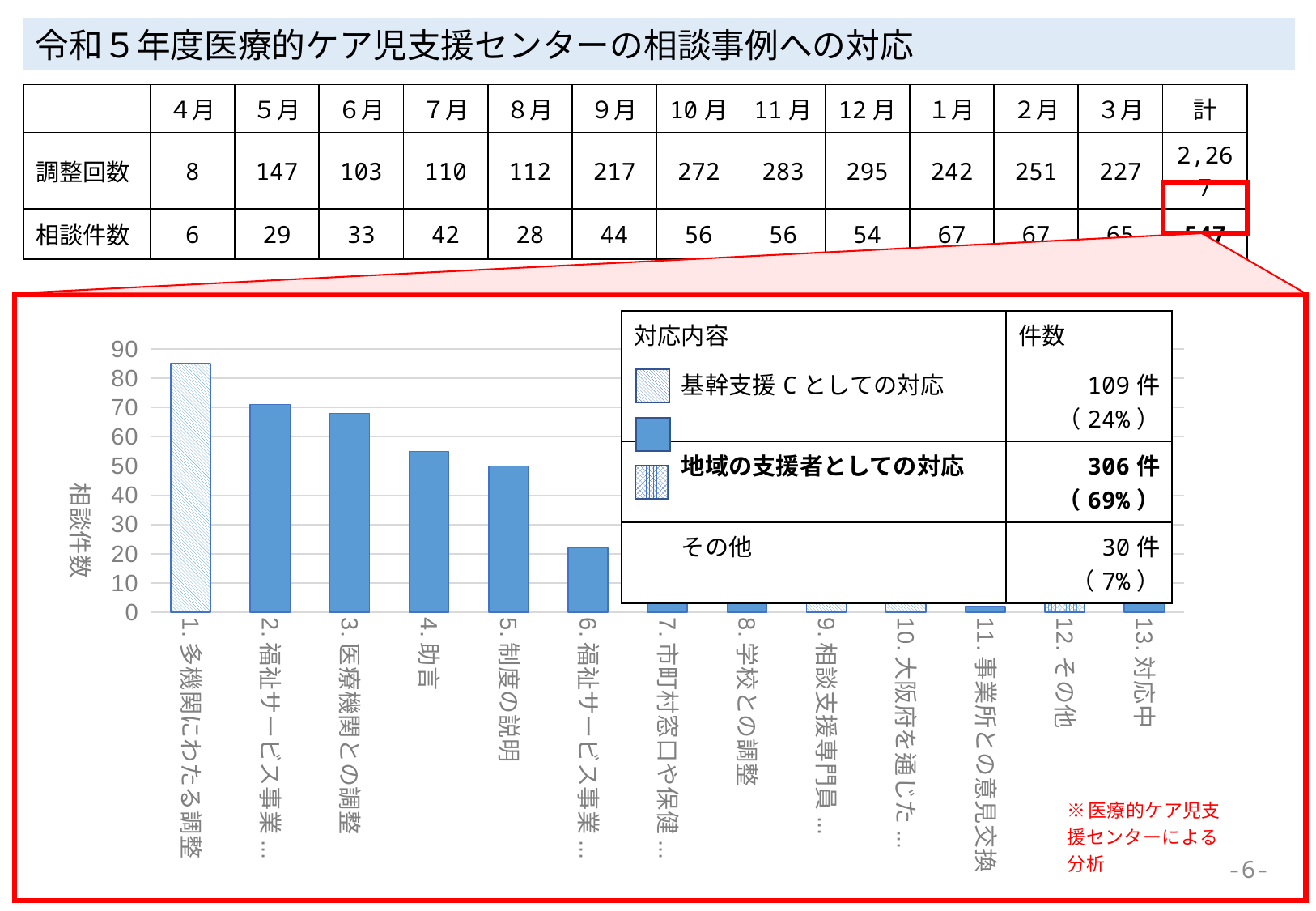

令和５年度医療的ケア児支援センターの相談事例への対応
|  | ４月 | ５月 | ６月 | ７月 | ８月 | ９月 | 10月 | 11月 | 12月 | １月 | ２月 | ３月 | 計 |
| --- | --- | --- | --- | --- | --- | --- | --- | --- | --- | --- | --- | --- | --- |
| 調整回数 | 8 | 147 | 103 | 110 | 112 | 217 | 272 | 283 | 295 | 242 | 251 | 227 | 2,267 |
| 相談件数 | 6 | 29 | 33 | 42 | 28 | 44 | 56 | 56 | 54 | 67 | 67 | 65 | 547 |

| 対応内容 | 件数 |
| --- | --- |
| 基幹支援Cとしての対応 | 109件（24%） |
| 地域の支援者としての対応 | 306件（69%） |
| その他 | 30件 （7%） |

### Chart

| Category |  |
|---|---|
| 1.多機関にわたる調整 | 85.0 |
| 2.福祉サービス事業所との調整 | 71.0 |
| 3.医療機関との調整 | 68.0 |
| 4.助言 | 55.0 |
| 5.制度の説明 | 50.0 |
| 6.福祉サービス事業所の情報提供 | 22.0 |
| 7.市町村窓口や保健センターとの調整 | 22.0 |
| 8.学校との調整 | 16.0 |
| 9.相談支援専門員及びコーディネーターと連携 | 15.0 |
| 10.大阪府を通じた関係機関との調整 | 9.0 |
| 11.事業所との意見交換 | 2.0 |
| 12.その他 | 30.0 |
| 13.対応中 | 16.0 |

-6-